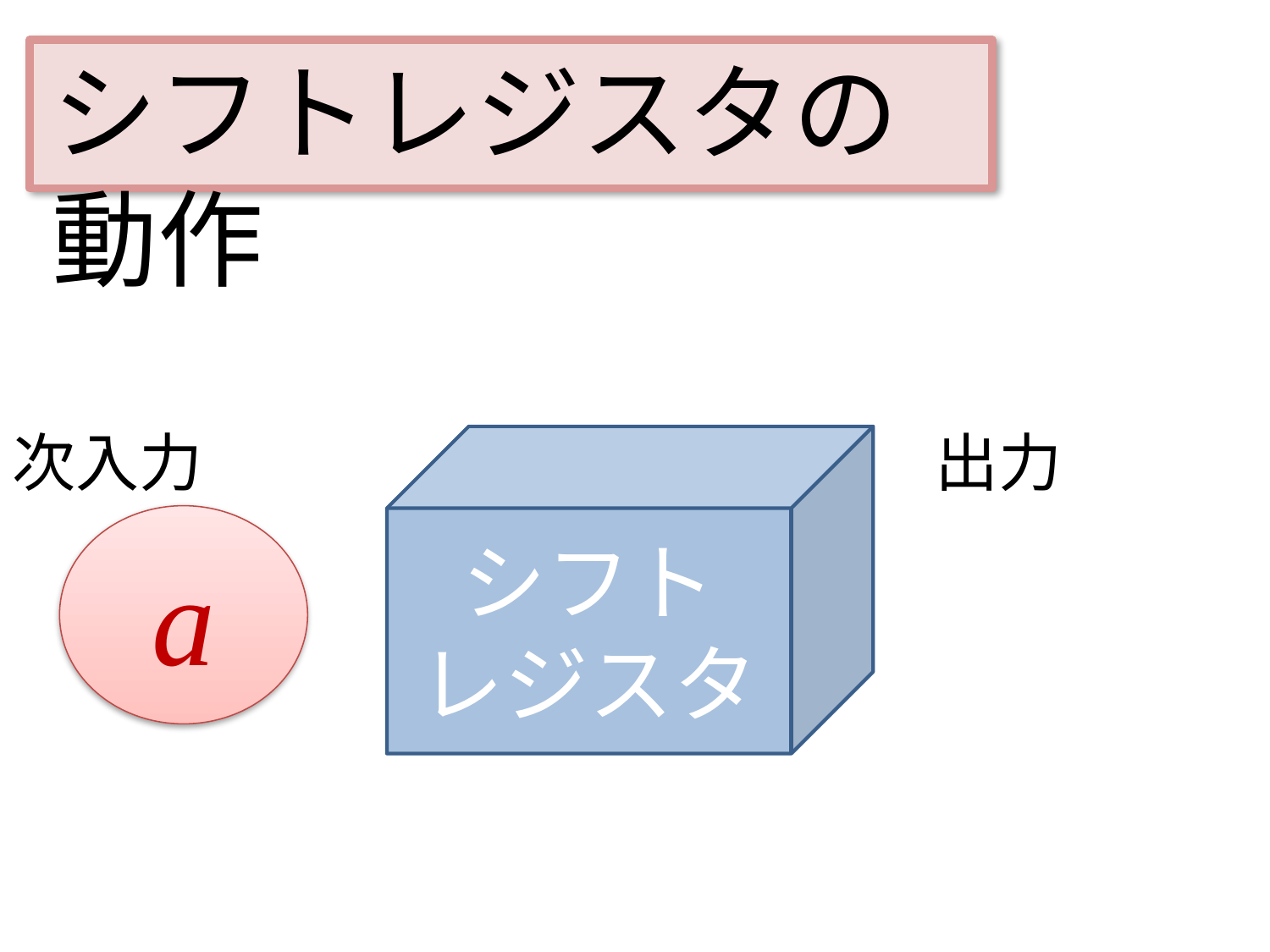

シフトレジスタの動作
次入力
出力
シフト
レジスタ
b
a